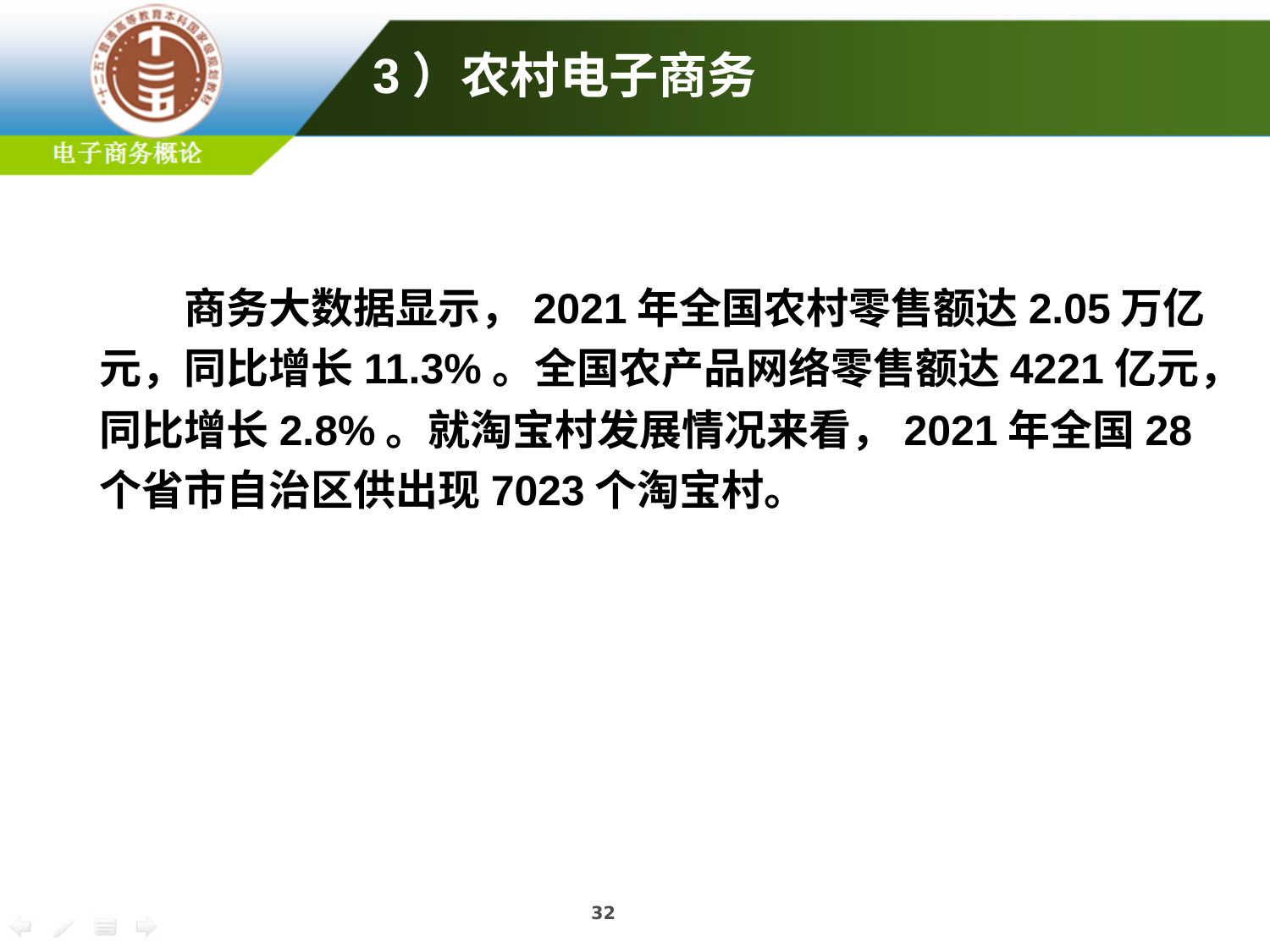

3）农村电子商务
商务大数据显示，2021年全国农村零售额达2.05万亿元，同比增长11.3%。全国农产品网络零售额达4221亿元，同比增长2.8%。就淘宝村发展情况来看，2021年全国28个省市自治区供出现7023个淘宝村。

32